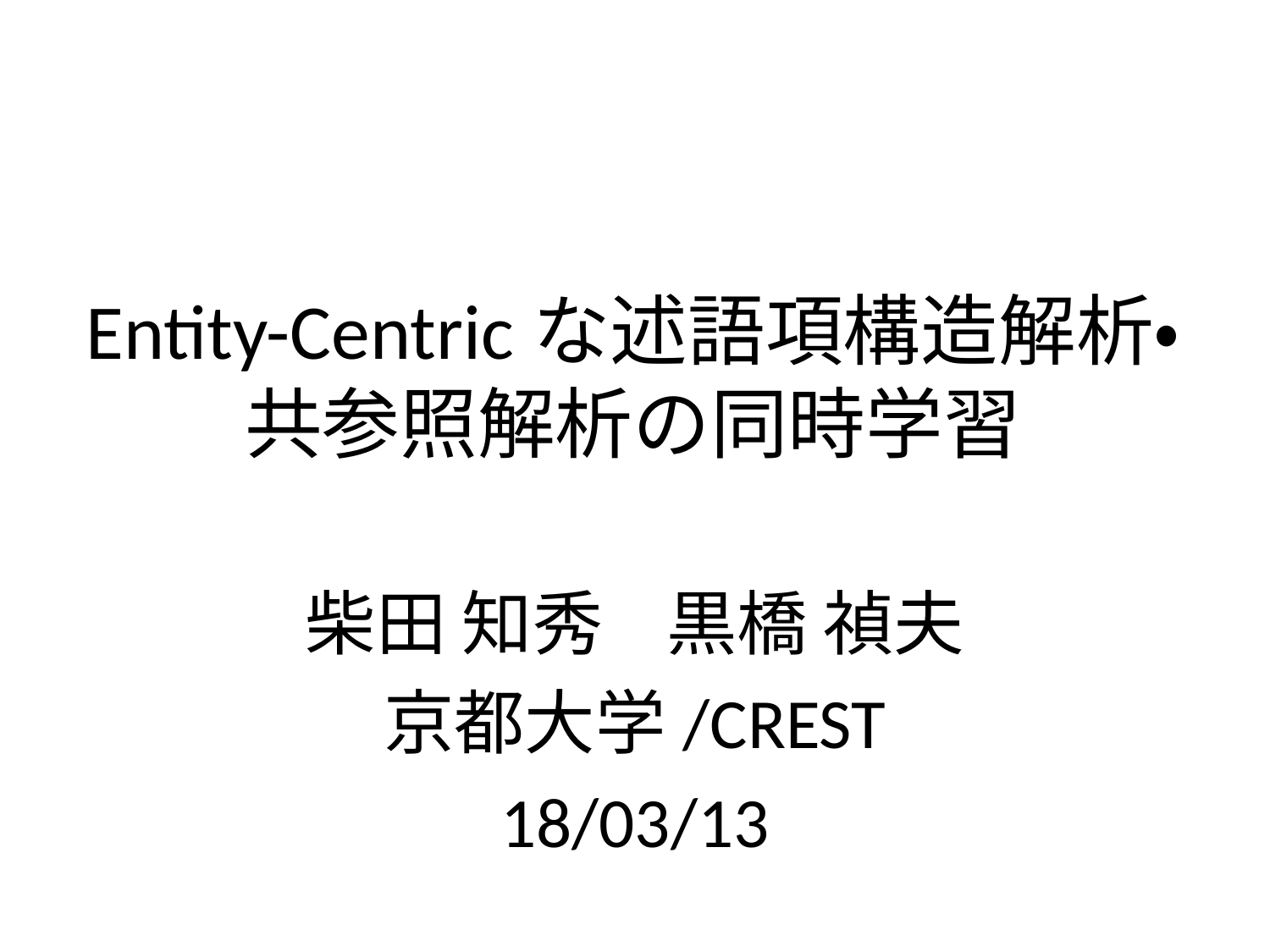

# Entity-Centricな述語項構造解析・ 共参照解析の同時学習
柴田 知秀    黒橋 禎夫
京都大学/CREST
18/03/13